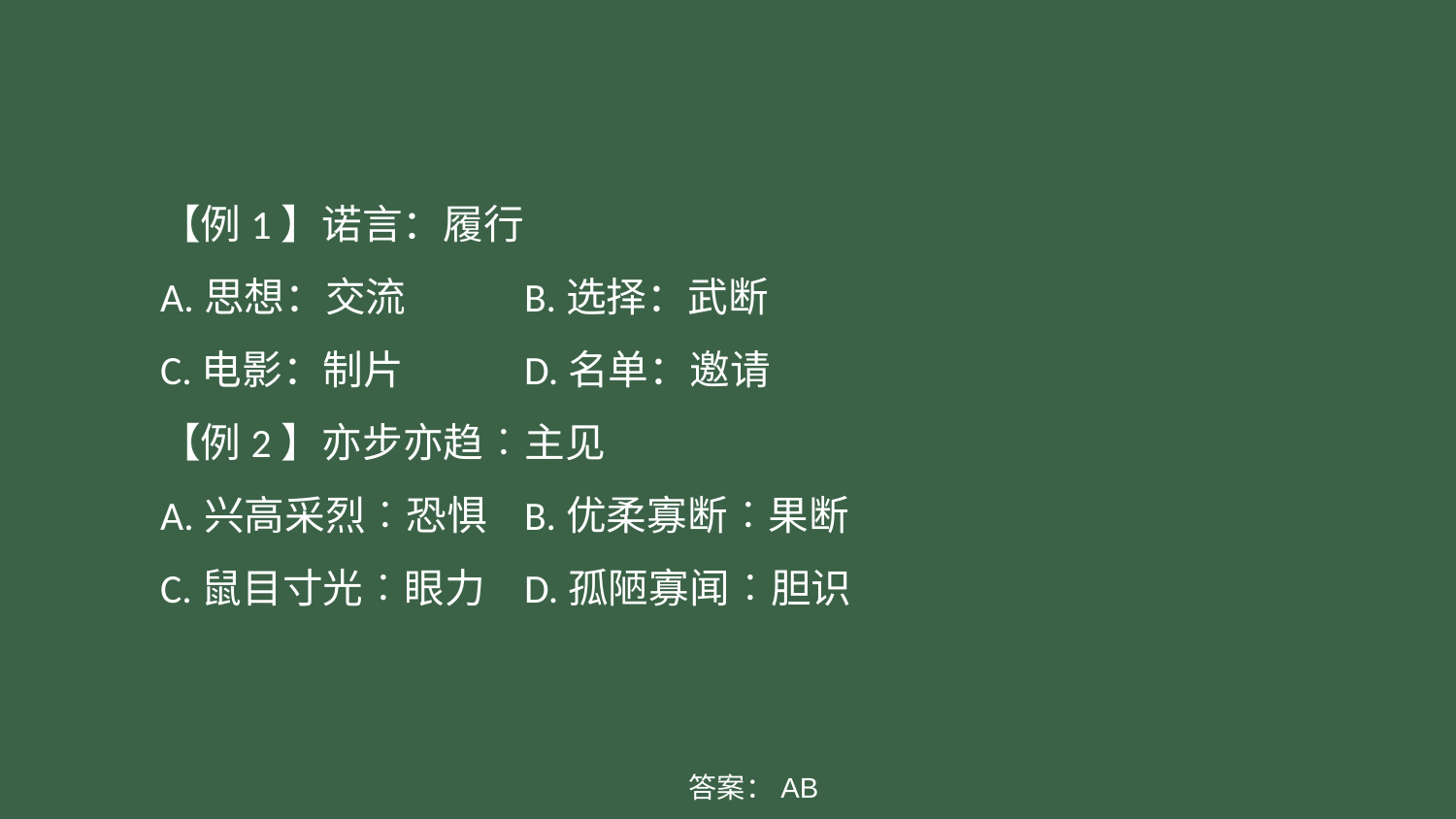

#
【例1】诺言：履行
A.思想：交流	B.选择：武断
C.电影：制片	D.名单：邀请
【例2】亦步亦趋︰主见
A.兴高采烈︰恐惧	B.优柔寡断︰果断
C.鼠目寸光︰眼力	D.孤陋寡闻︰胆识

答案：AB